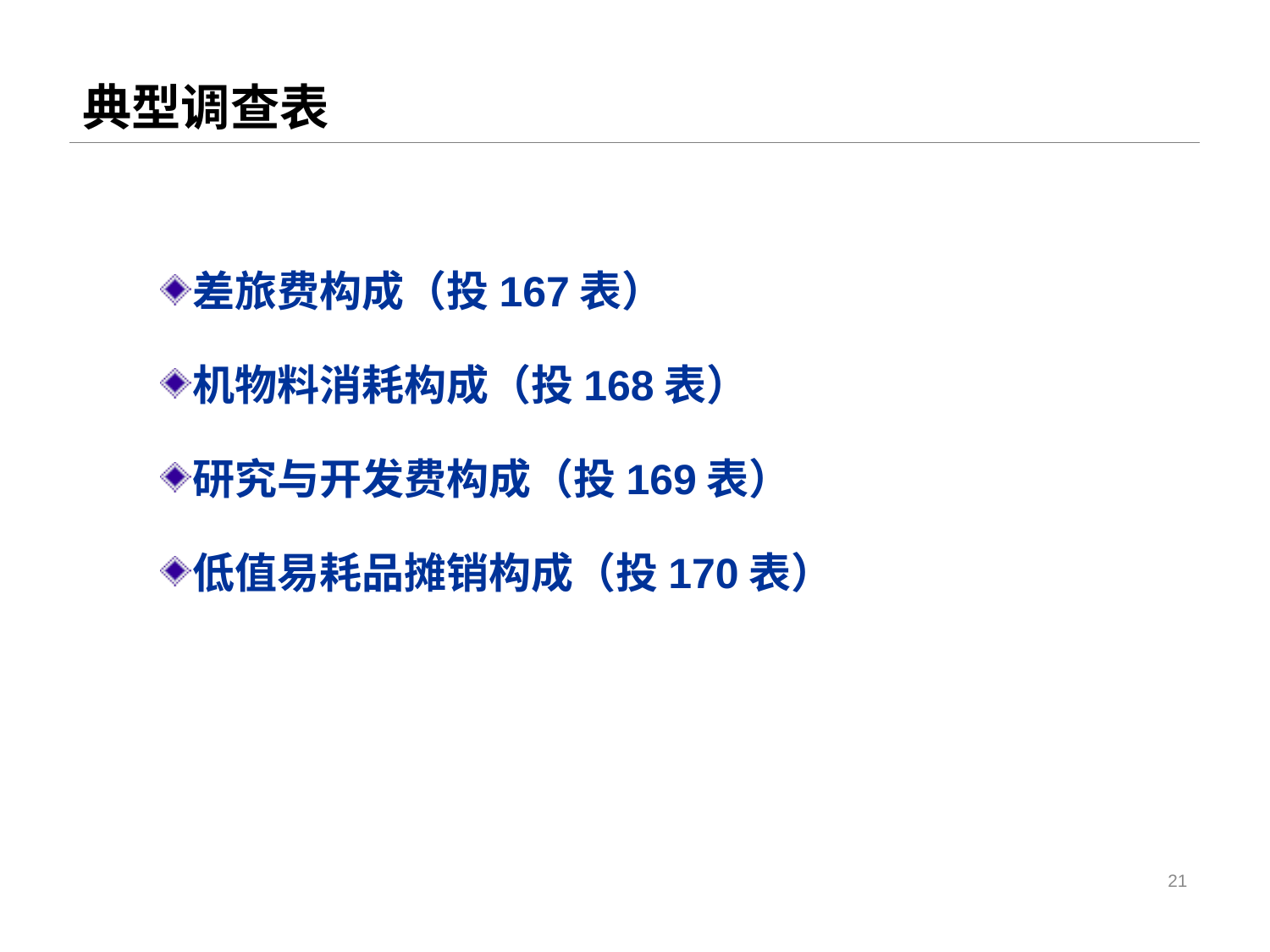

# 典型调查表
差旅费构成（投167表）
机物料消耗构成（投168表）
研究与开发费构成（投169表）
低值易耗品摊销构成（投170表）
21